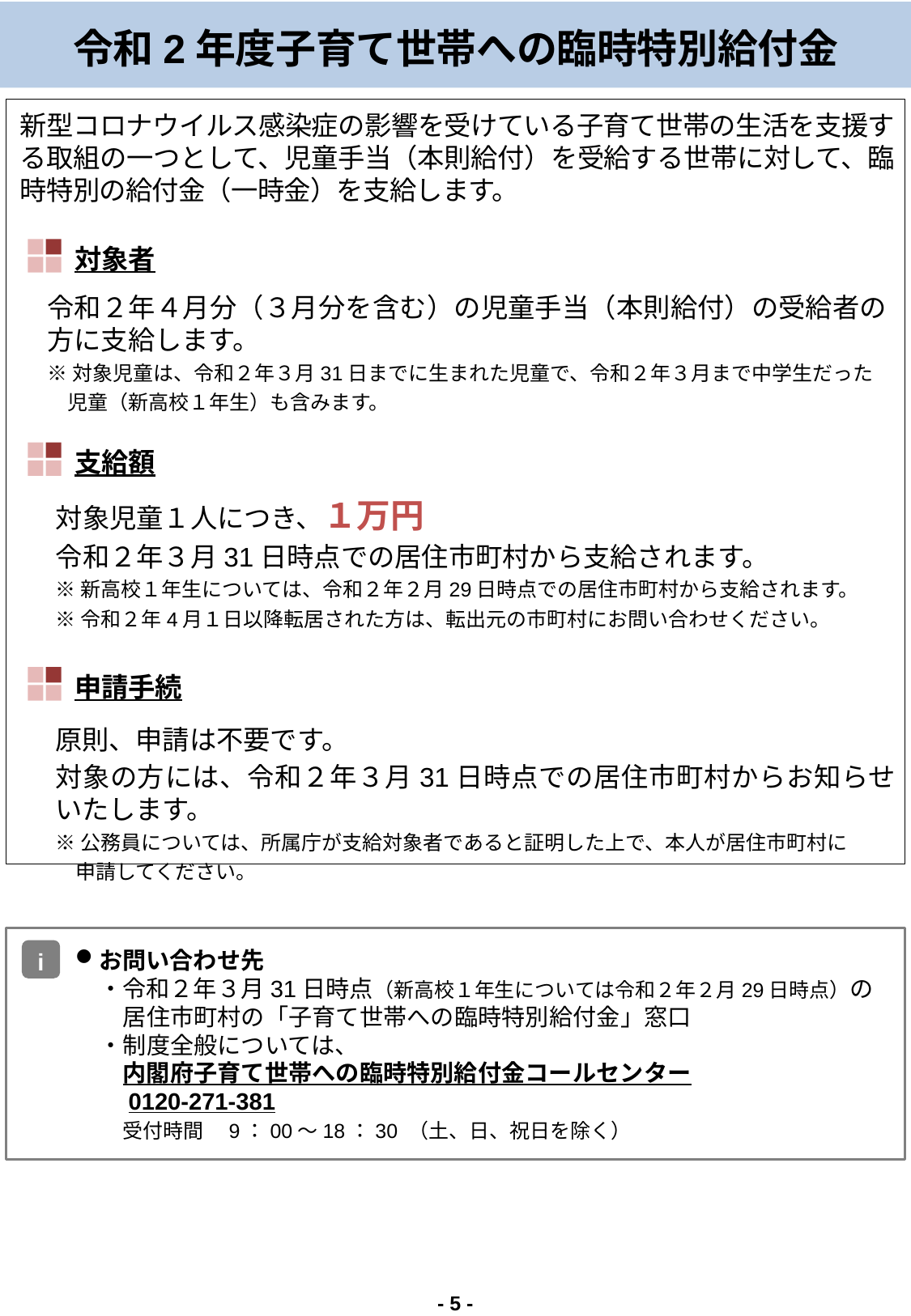

# 令和2年度子育て世帯への臨時特別給付金
新型コロナウイルス感染症の影響を受けている子育て世帯の生活を支援する取組の一つとして、児童手当（本則給付）を受給する世帯に対して、臨時特別の給付金（一時金）を支給します。
対象者

令和２年４月分（３月分を含む）の児童手当（本則給付）の受給者の方に支給します。
※対象児童は、令和２年３月31日までに生まれた児童で、令和２年３月まで中学生だった
　児童（新高校１年生）も含みます。
支給額

対象児童１人につき、１万円
令和２年３月31日時点での居住市町村から支給されます。
※新高校１年生については、令和２年２月29日時点での居住市町村から支給されます。
※令和２年4月１日以降転居された方は、転出元の市町村にお問い合わせください。
申請手続

原則、申請は不要です。
対象の方には、令和２年３月31日時点での居住市町村からお知らせいたします。
※公務員については、所属庁が支給対象者であると証明した上で、本人が居住市町村に
　申請してください。

i
お問い合わせ先
　・令和２年３月31日時点（新高校１年生については令和２年２月29日時点）の
　居住市町村の「子育て世帯への臨時特別給付金」窓口
・制度全般については、
　内閣府子育て世帯への臨時特別給付金コールセンター
　0120-271-381
　受付時間　9：00～18：30 （土、日、祝日を除く）
- 5 -